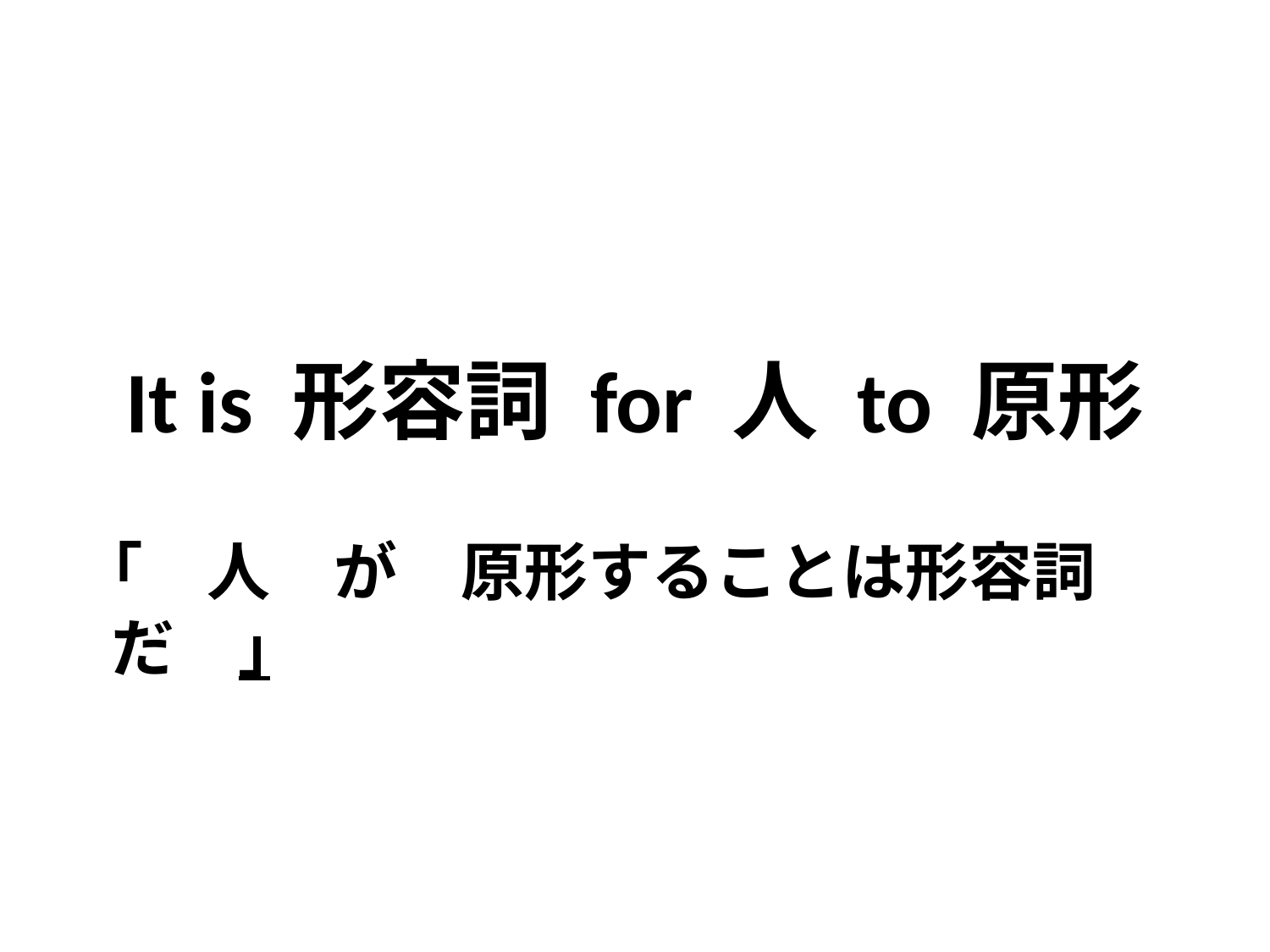

# It is 形容詞 for 人 to 原形
｢　人　が　原形することは形容詞だ　｣